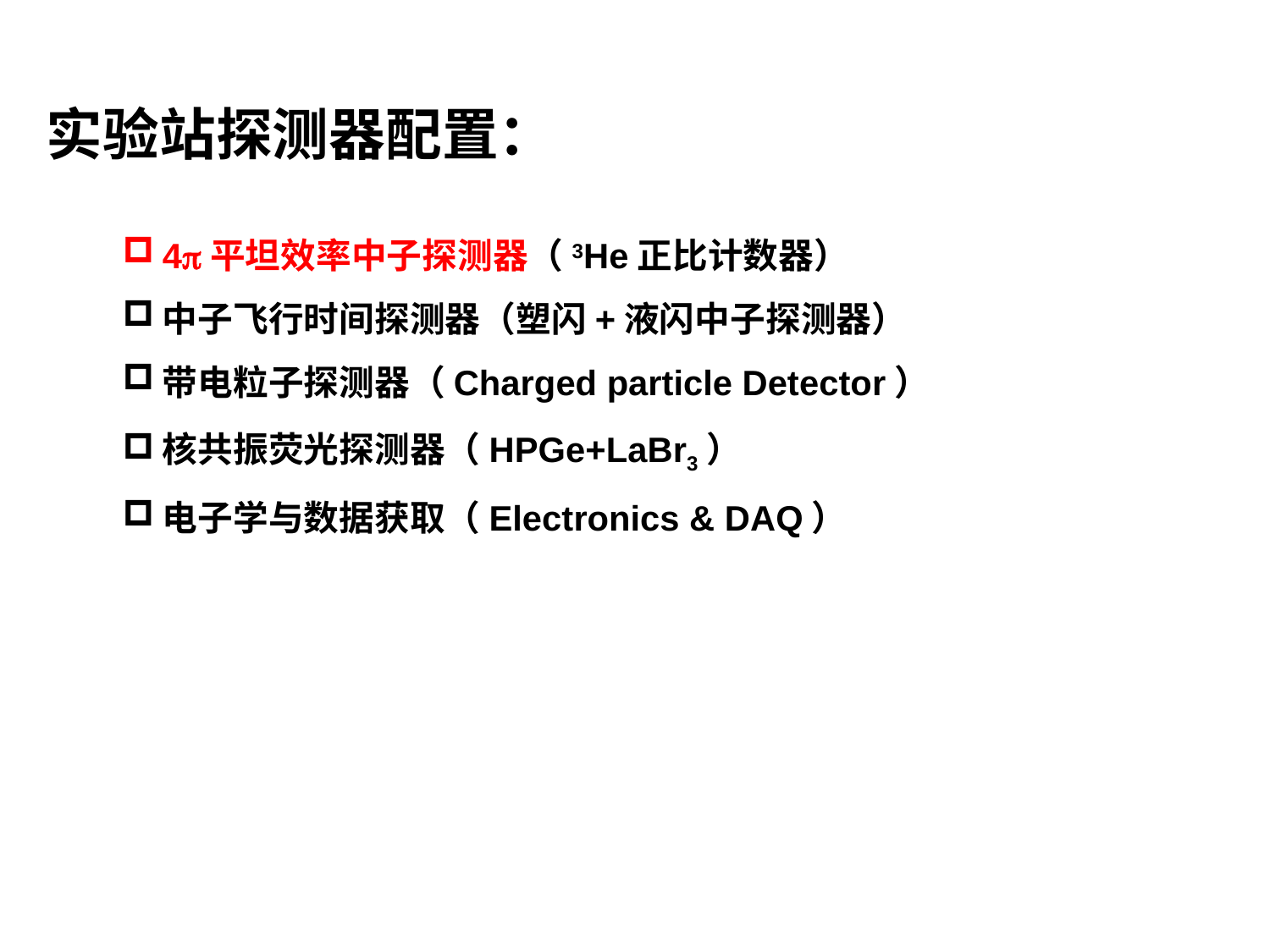

实验站探测器配置：
4π平坦效率中子探测器（3He正比计数器）
中子飞行时间探测器（塑闪+液闪中子探测器）
带电粒子探测器（Charged particle Detector）
核共振荧光探测器（HPGe+LaBr3）
电子学与数据获取（Electronics & DAQ）